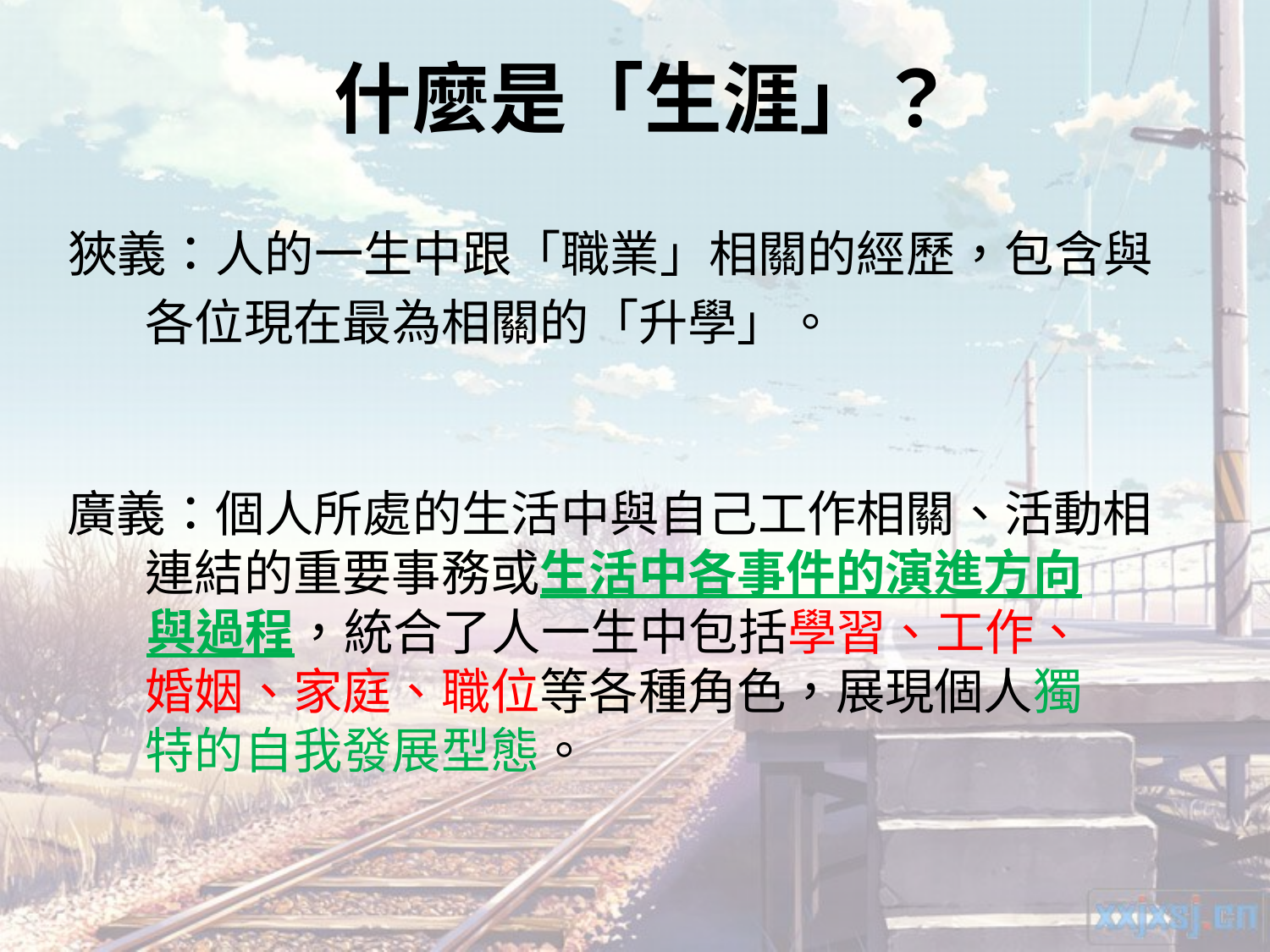

# 什麼是「生涯」？
狹義：人的一生中跟「職業」相關的經歷，包含與
      各位現在最為相關的「升學」。
廣義：個人所處的生活中與自己工作相關、活動相
      連結的重要事務或生活中各事件的演進方向
      與過程，統合了人一生中包括學習、工作、
      婚姻、家庭、職位等各種角色，展現個人獨
      特的自我發展型態。